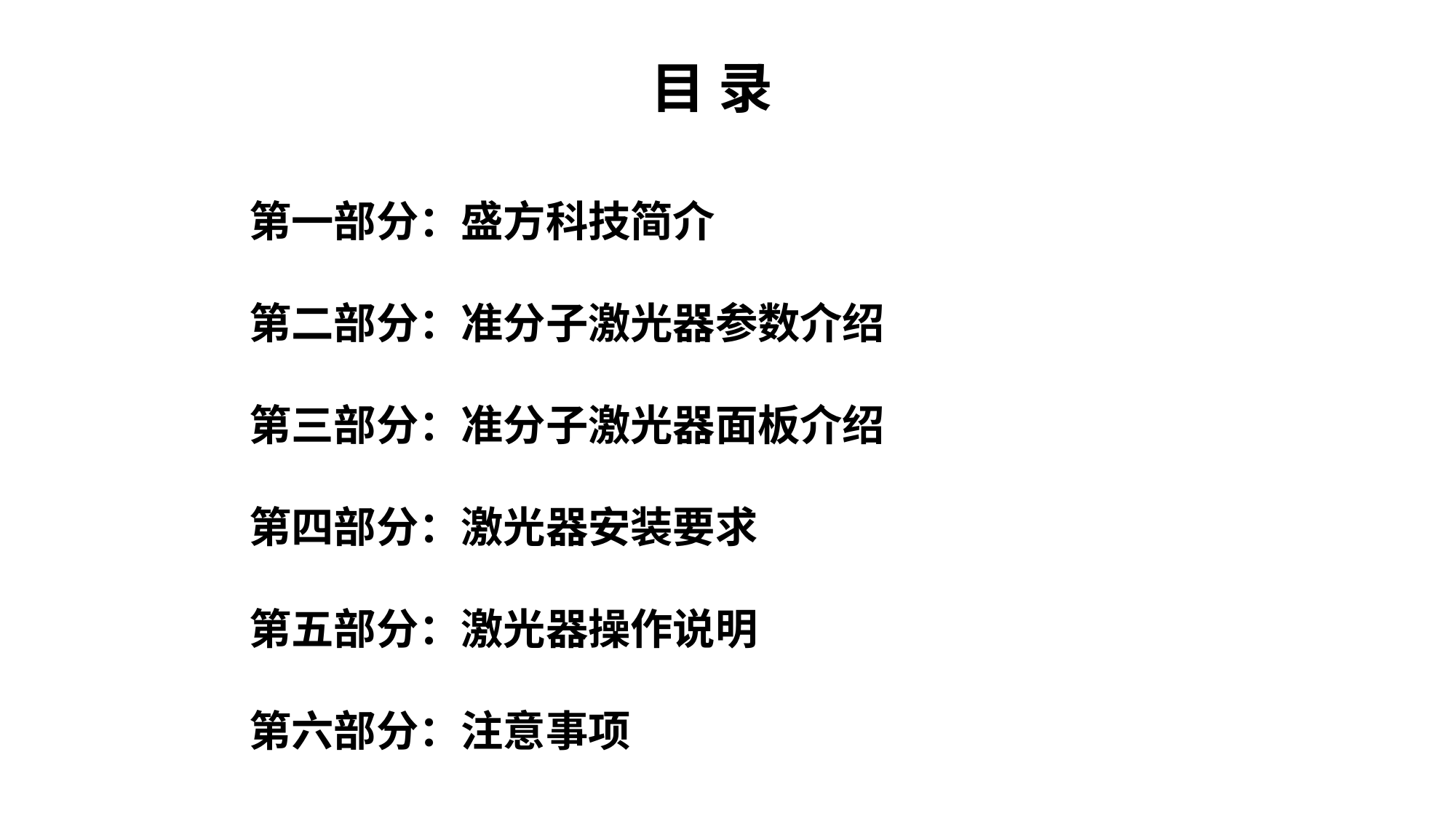

目 录
第一部分：盛方科技简介
第二部分：准分子激光器参数介绍
第三部分：准分子激光器面板介绍
第四部分：激光器安装要求
第五部分：激光器操作说明
第六部分：注意事项